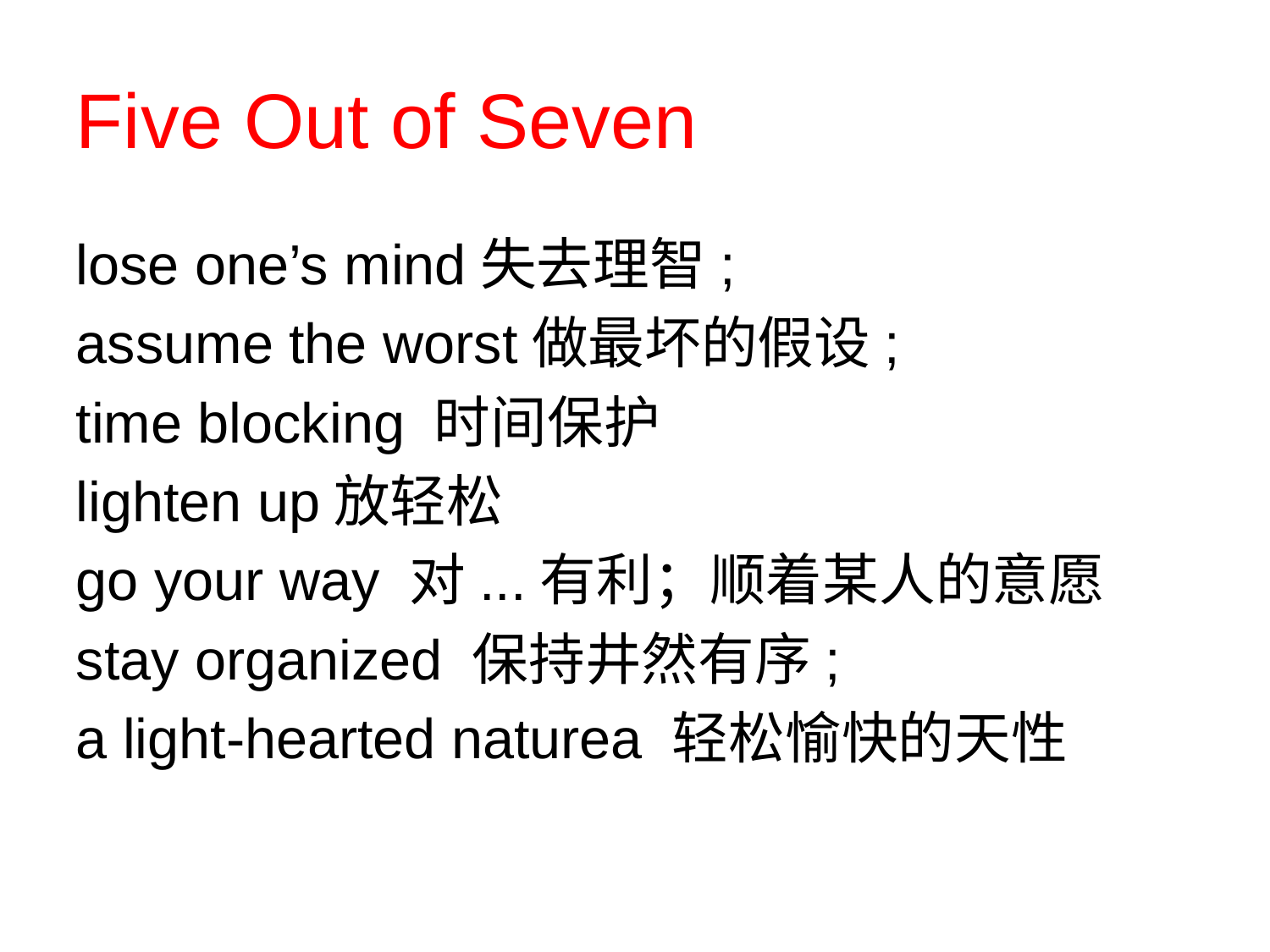

# Five Out of Seven
lose one’s mind失去理智;
assume the worst做最坏的假设;
time blocking 时间保护
lighten up放轻松
go your way 对...有利；顺着某人的意愿
stay organized 保持井然有序;
a light-hearted naturea 轻松愉快的天性